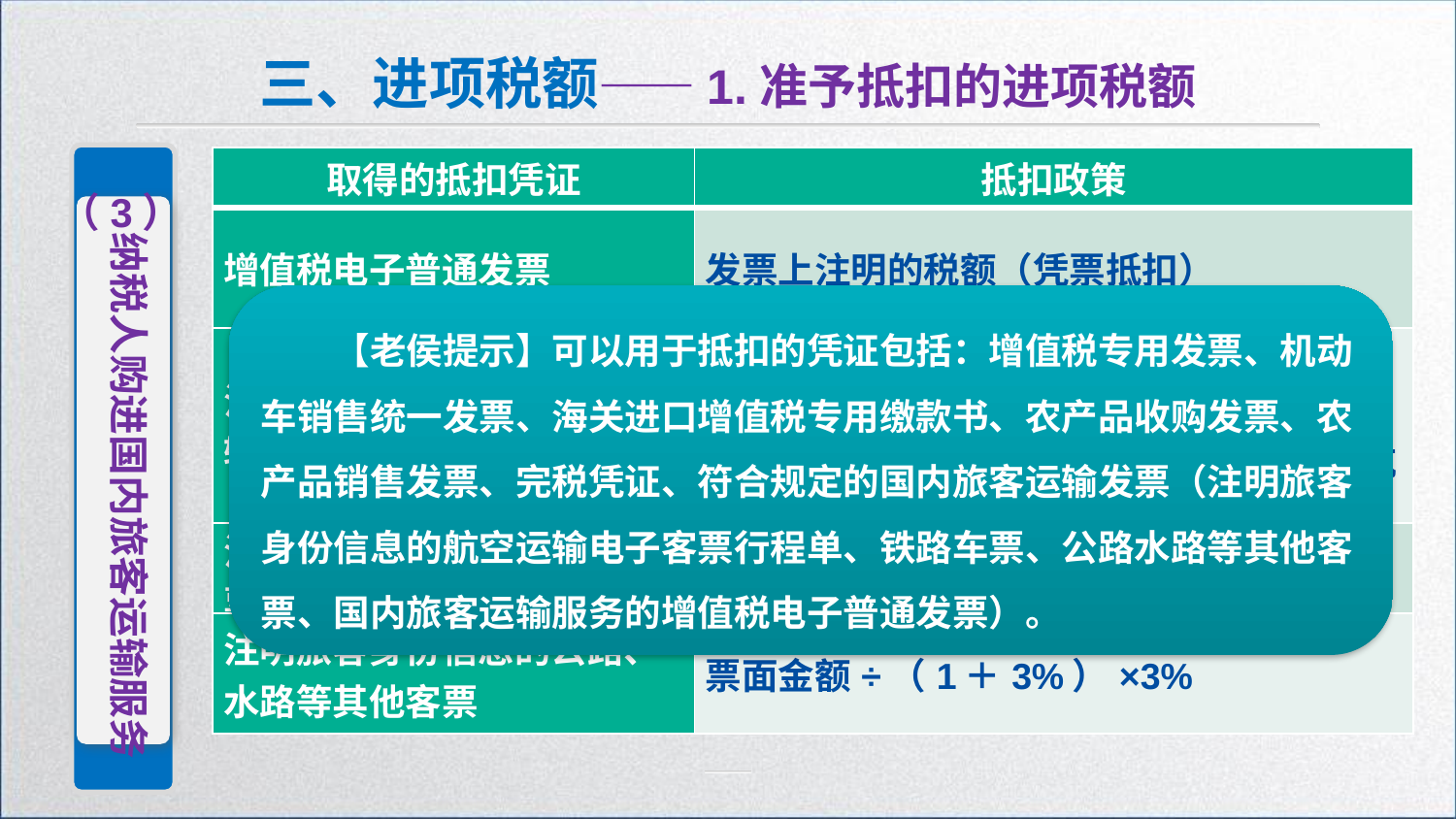

三、进项税额——1.准予抵扣的进项税额

（3）
纳税人购进国内旅客运输服务
| 取得的抵扣凭证 | 抵扣政策 |
| --- | --- |
| 增值税电子普通发票 | 发票上注明的税额（凭票抵扣） |
| 注明旅客身份信息的航空运输电子客票行程单 | （票价＋燃油附加费）÷（1＋9%）×9% 【注意】不包括代收的“机场建设费、民航发展基金” |
| 注明旅客身份信息的铁路车票 | 票面金额÷（1＋9%）×9% |
| 注明旅客身份信息的公路、水路等其他客票 | 票面金额÷（1＋3%）×3% |
【老侯提示】可以用于抵扣的凭证包括：增值税专用发票、机动车销售统一发票、海关进口增值税专用缴款书、农产品收购发票、农产品销售发票、完税凭证、符合规定的国内旅客运输发票（注明旅客身份信息的航空运输电子客票行程单、铁路车票、公路水路等其他客票、国内旅客运输服务的增值税电子普通发票）。